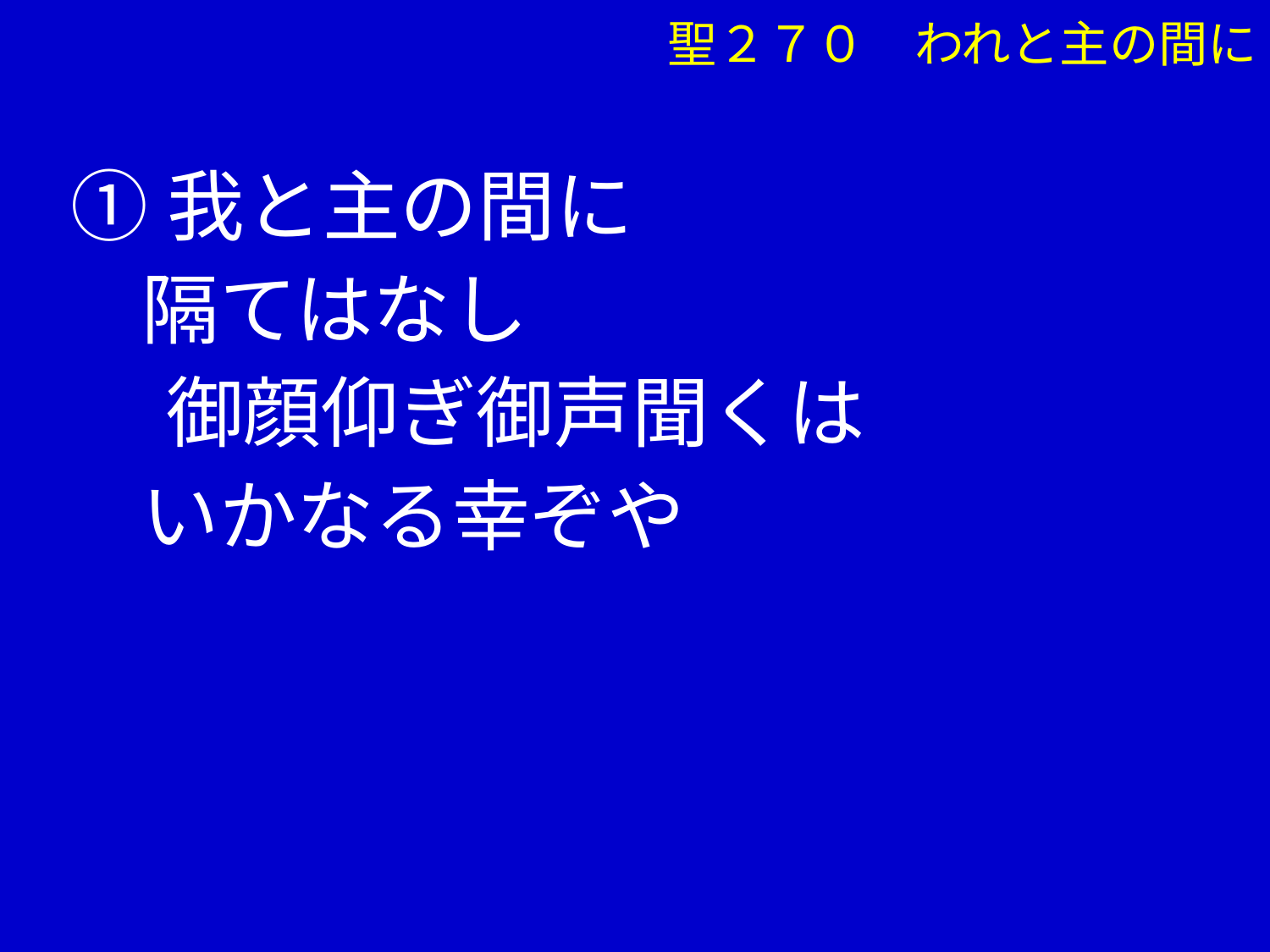

聖２７０　われと主の間に

①我と主の間に
   隔てはなし
　 御顔仰ぎ御声聞くは
   いかなる幸ぞや